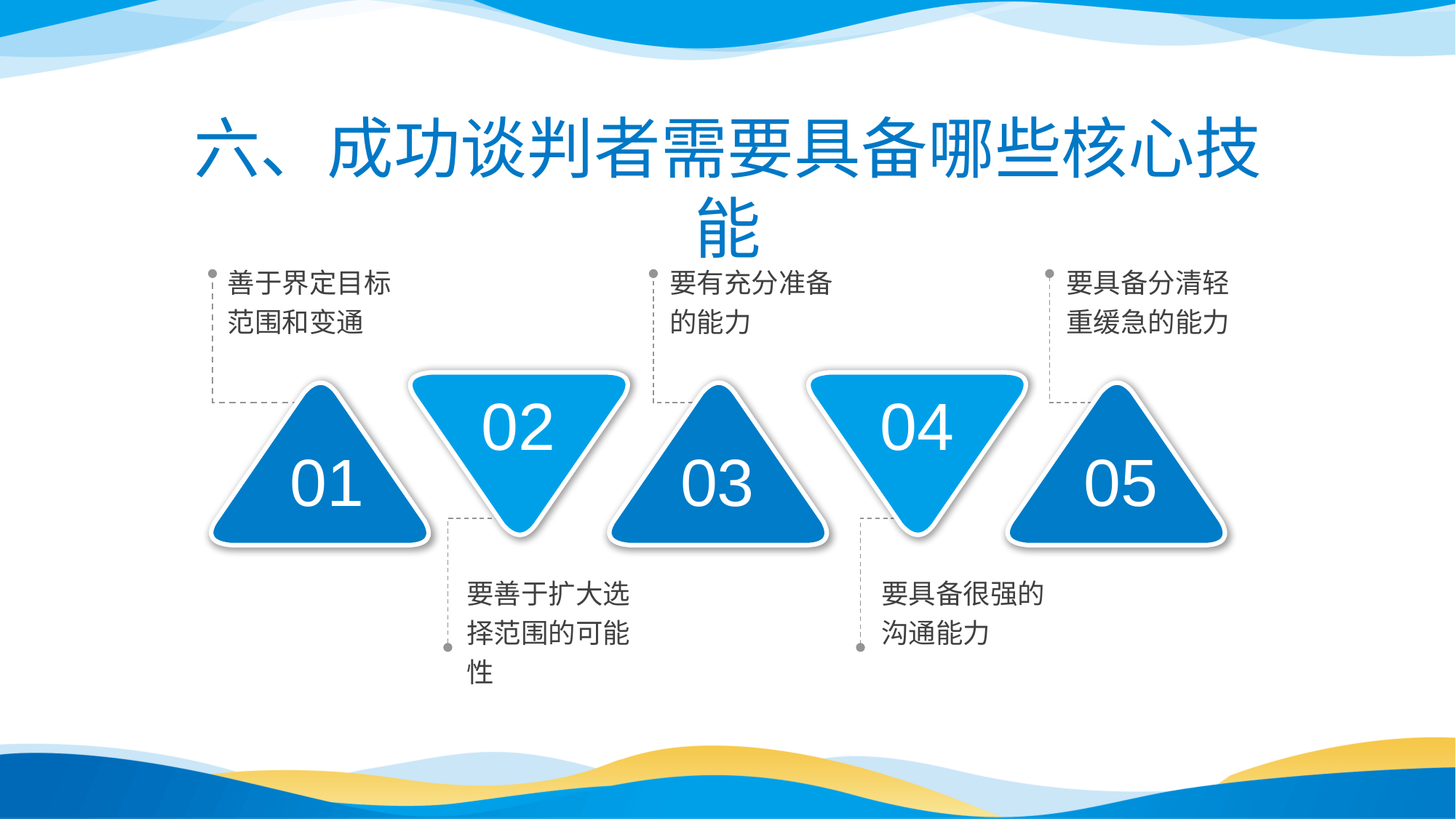

六、成功谈判者需要具备哪些核心技能
善于界定目标范围和变通
要有充分准备的能力
要具备分清轻重缓急的能力

02

04

01

03

05

要善于扩大选择范围的可能性
要具备很强的沟通能力